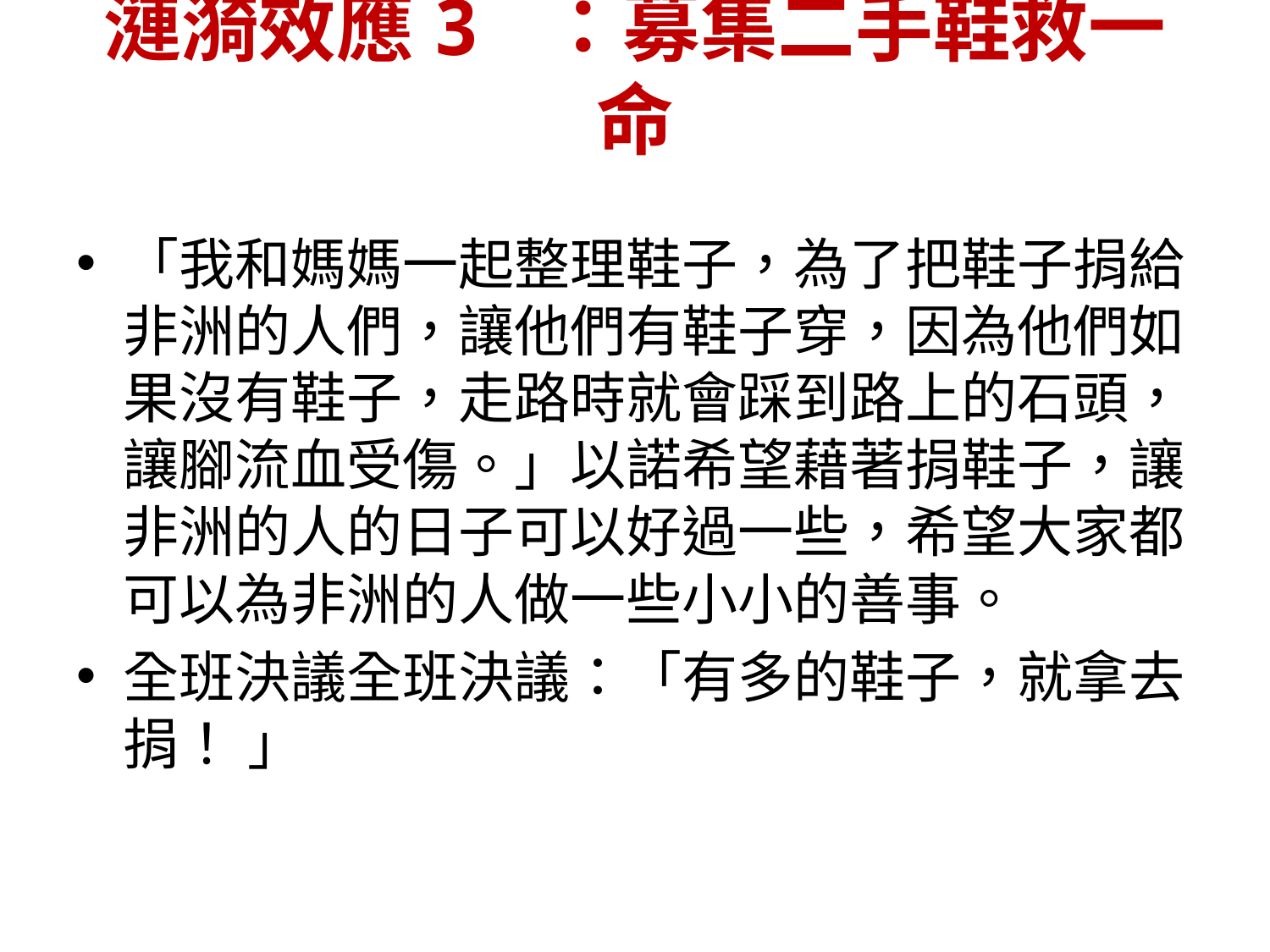

# 漣漪效應3 ：募集二手鞋救一命
「我和媽媽一起整理鞋子，為了把鞋子捐給非洲的人們，讓他們有鞋子穿，因為他們如果沒有鞋子，走路時就會踩到路上的石頭，讓腳流血受傷。」以諾希望藉著捐鞋子，讓非洲的人的日子可以好過一些，希望大家都可以為非洲的人做一些小小的善事。
全班決議全班決議：「有多的鞋子，就拿去捐！ 」